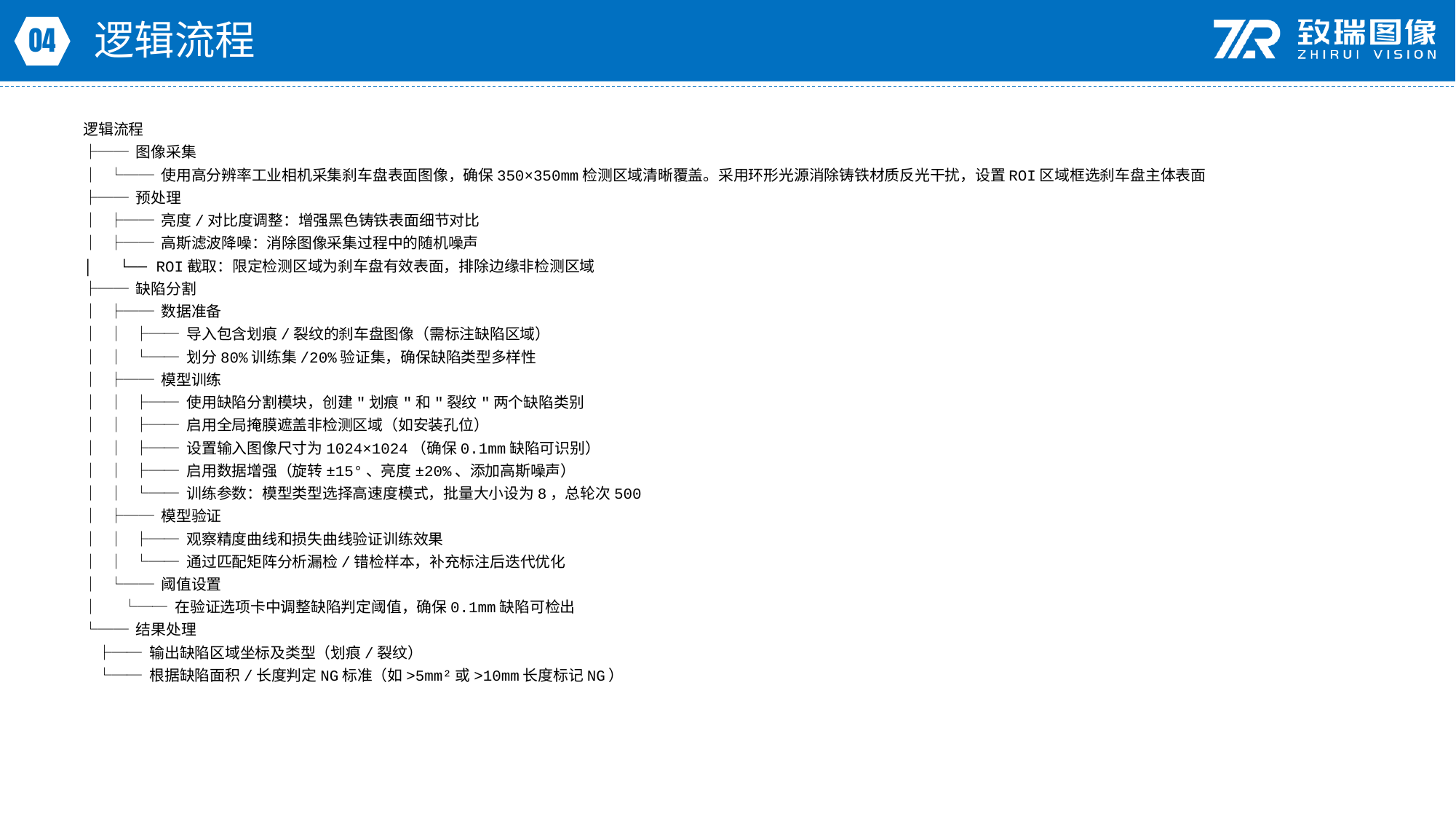

逻辑流程
04

逻辑流程
├── 图像采集
│   └── 使用高分辨率工业相机采集刹车盘表面图像，确保350×350mm检测区域清晰覆盖。采用环形光源消除铸铁材质反光干扰，设置ROI区域框选刹车盘主体表面
├── 预处理
│   ├── 亮度/对比度调整：增强黑色铸铁表面细节对比
│   ├── 高斯滤波降噪：消除图像采集过程中的随机噪声
│   └── ROI截取：限定检测区域为刹车盘有效表面，排除边缘非检测区域
├── 缺陷分割
│   ├── 数据准备
│   │   ├── 导入包含划痕/裂纹的刹车盘图像（需标注缺陷区域）
│   │   └── 划分80%训练集/20%验证集，确保缺陷类型多样性
│   ├── 模型训练
│   │   ├── 使用缺陷分割模块，创建"划痕"和"裂纹"两个缺陷类别
│   │   ├── 启用全局掩膜遮盖非检测区域（如安装孔位）
│   │   ├── 设置输入图像尺寸为1024×1024（确保0.1mm缺陷可识别）
│   │   ├── 启用数据增强（旋转±15°、亮度±20%、添加高斯噪声）
│   │   └── 训练参数：模型类型选择高速度模式，批量大小设为8，总轮次500
│   ├── 模型验证
│   │   ├── 观察精度曲线和损失曲线验证训练效果
│   │   └── 通过匹配矩阵分析漏检/错检样本，补充标注后迭代优化
│   └── 阈值设置
│       └── 在验证选项卡中调整缺陷判定阈值，确保0.1mm缺陷可检出
└── 结果处理
    ├── 输出缺陷区域坐标及类型（划痕/裂纹）
    └── 根据缺陷面积/长度判定NG标准（如>5mm²或>10mm长度标记NG）